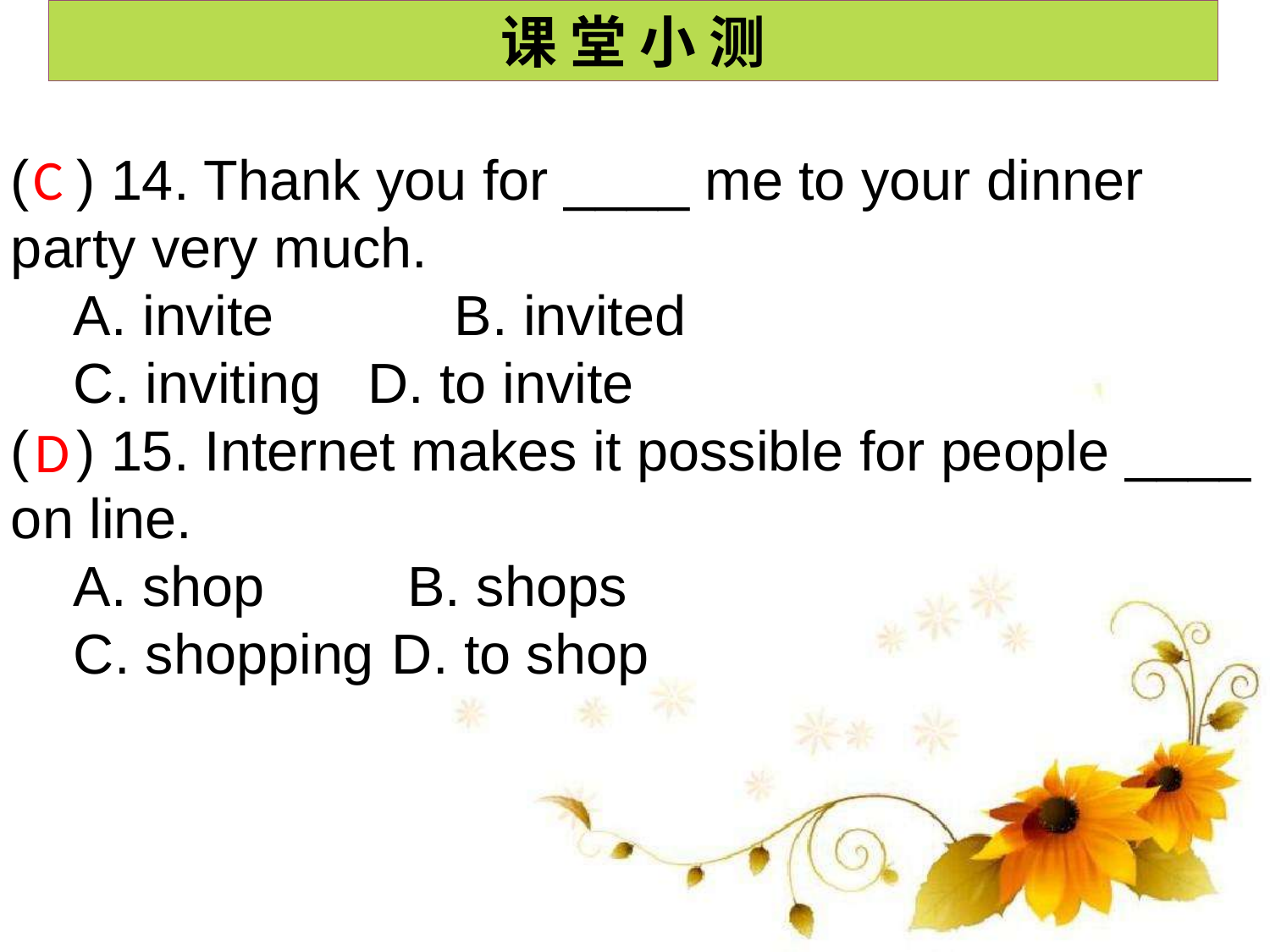

课 堂 小 测
C
(   ) 14. Thank you for ____ me to your dinner party very much.
    A. invite	    B. invited
    C. inviting   D. to invite
(   ) 15. Internet makes it possible for people ____ on line.
    A. shop	 B. shops
    C. shopping	D. to shop
D